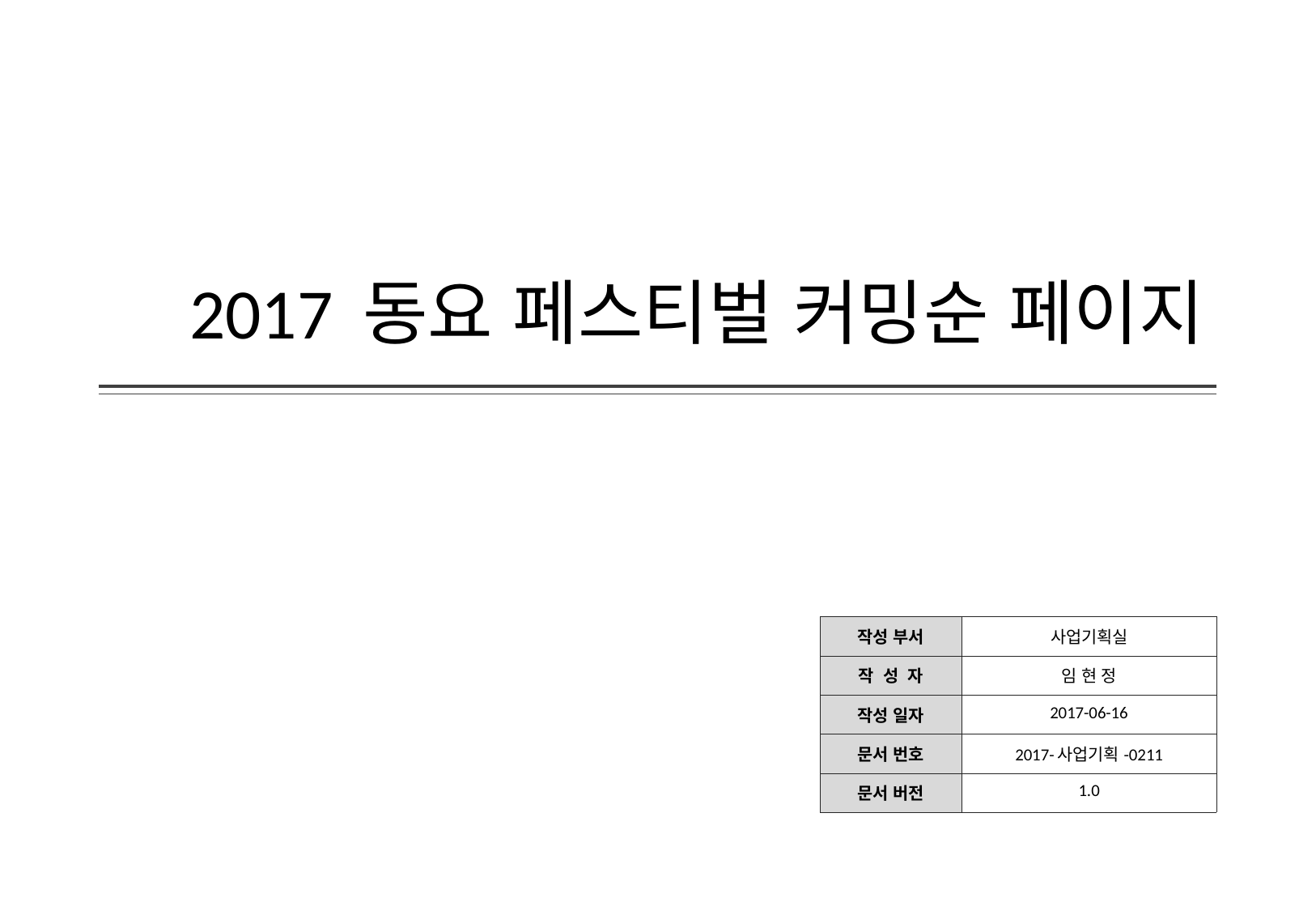

# 2017 동요 페스티벌 커밍순 페이지
| 작성 부서 | 사업기획실 |
| --- | --- |
| 작 성 자 | 임 현 정 |
| 작성 일자 | 2017-06-16 |
| 문서 번호 | 2017-사업기획-0211 |
| 문서 버전 | 1.0 |